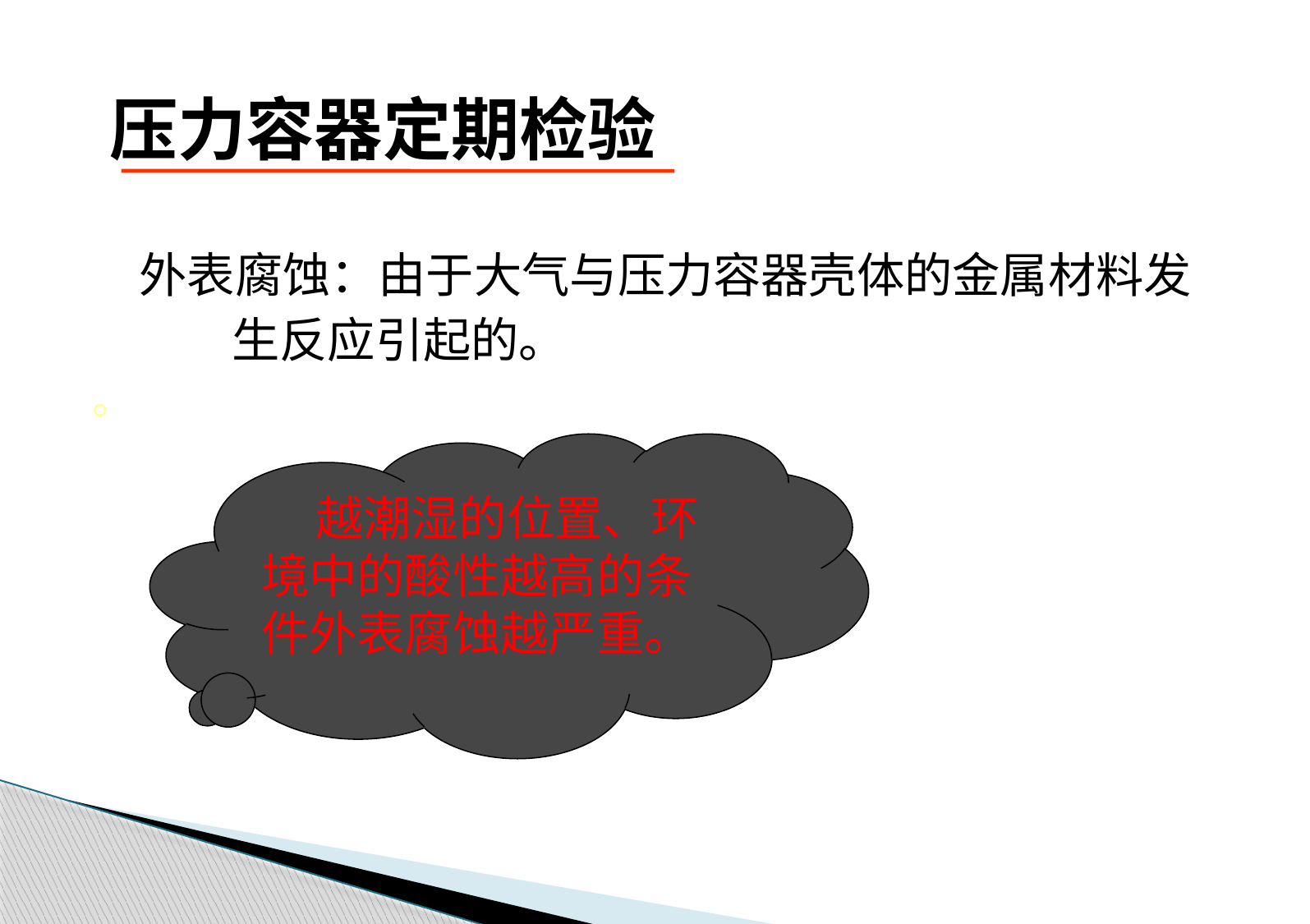

# 压力容器定期检验

    外表腐蚀：由于大气与压力容器壳体的金属材料发
            生反应引起的。
。

    越潮湿的位置、环境中的酸性越高的条件外表腐蚀越严重。